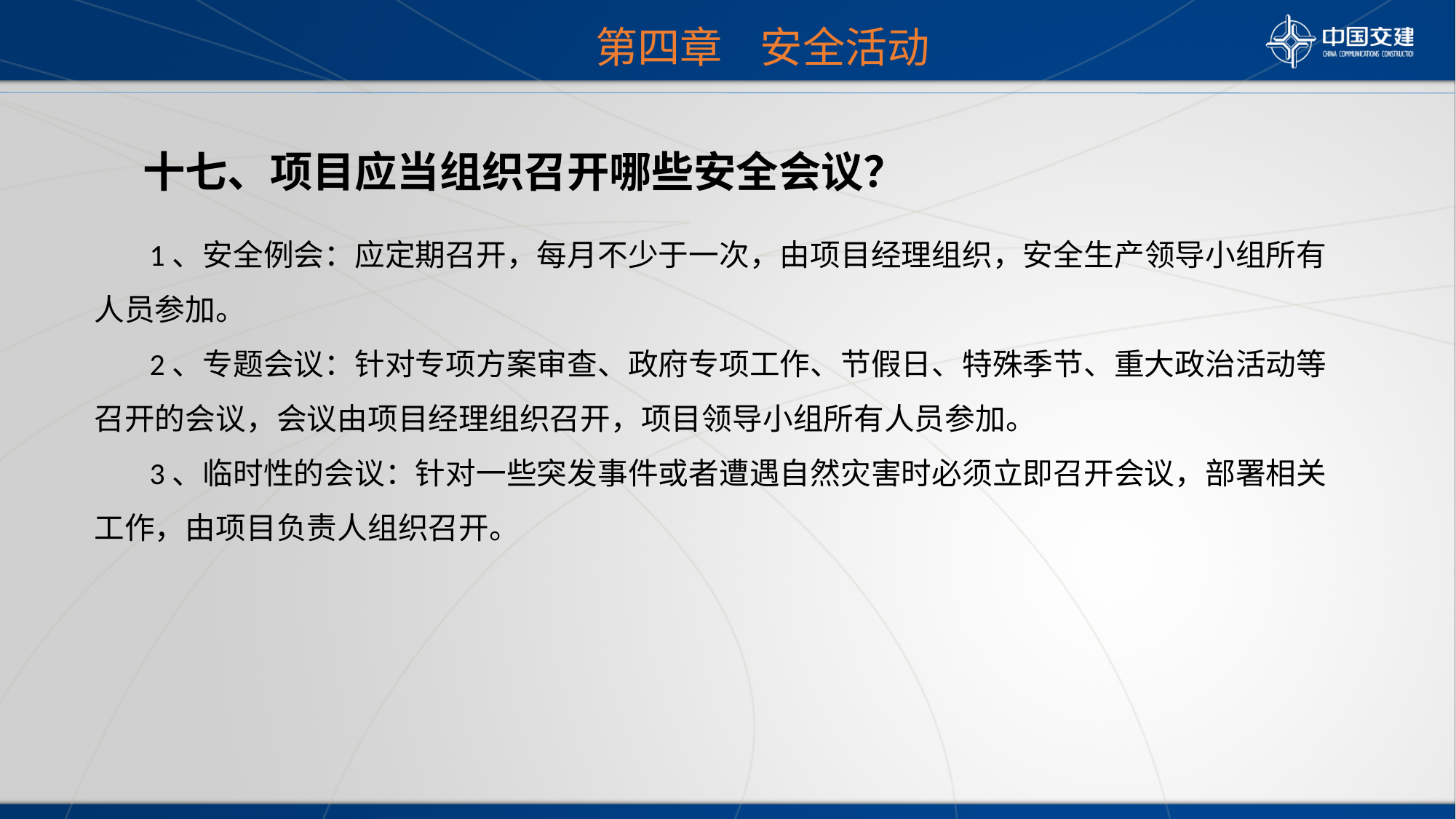

第四章    安全活动
    十七、项目应当组织召开哪些安全会议？
        1、安全例会：应定期召开，每月不少于一次，由项目经理组织，安全生产领导小组所有人员参加。
        2、专题会议：针对专项方案审查、政府专项工作、节假日、特殊季节、重大政治活动等召开的会议，会议由项目经理组织召开，项目领导小组所有人员参加。
        3、临时性的会议：针对一些突发事件或者遭遇自然灾害时必须立即召开会议，部署相关工作，由项目负责人组织召开。